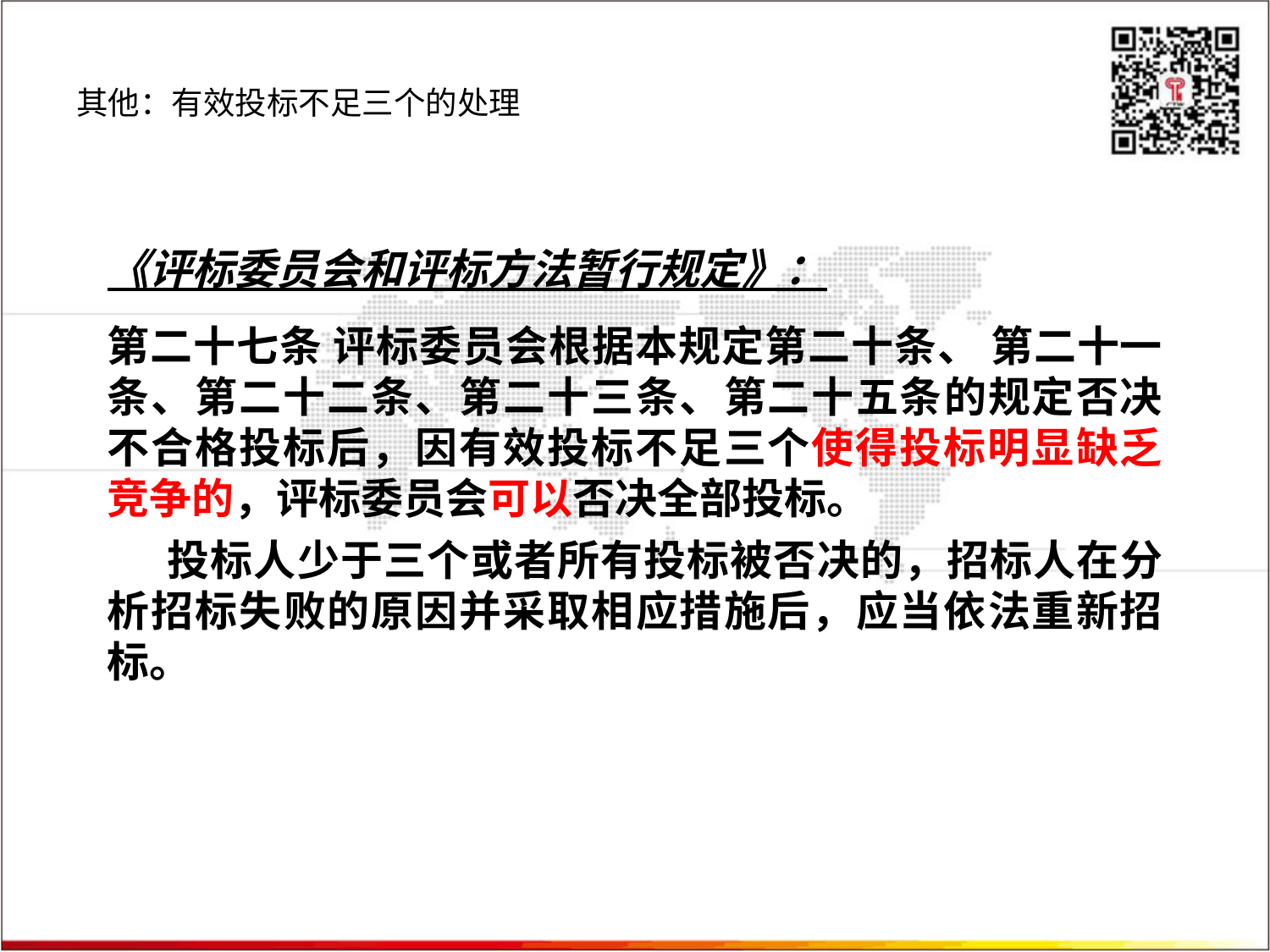

# 其他：有效投标不足三个的处理
《评标委员会和评标方法暂行规定》：
第二十七条 评标委员会根据本规定第二十条、 第二十一条、第二十二条、第二十三条、第二十五条的规定否决不合格投标后，因有效投标不足三个使得投标明显缺乏竞争的，评标委员会可以否决全部投标。
投标人少于三个或者所有投标被否决的，招标人在分析招标失败的原因并采取相应措施后，应当依法重新招标。